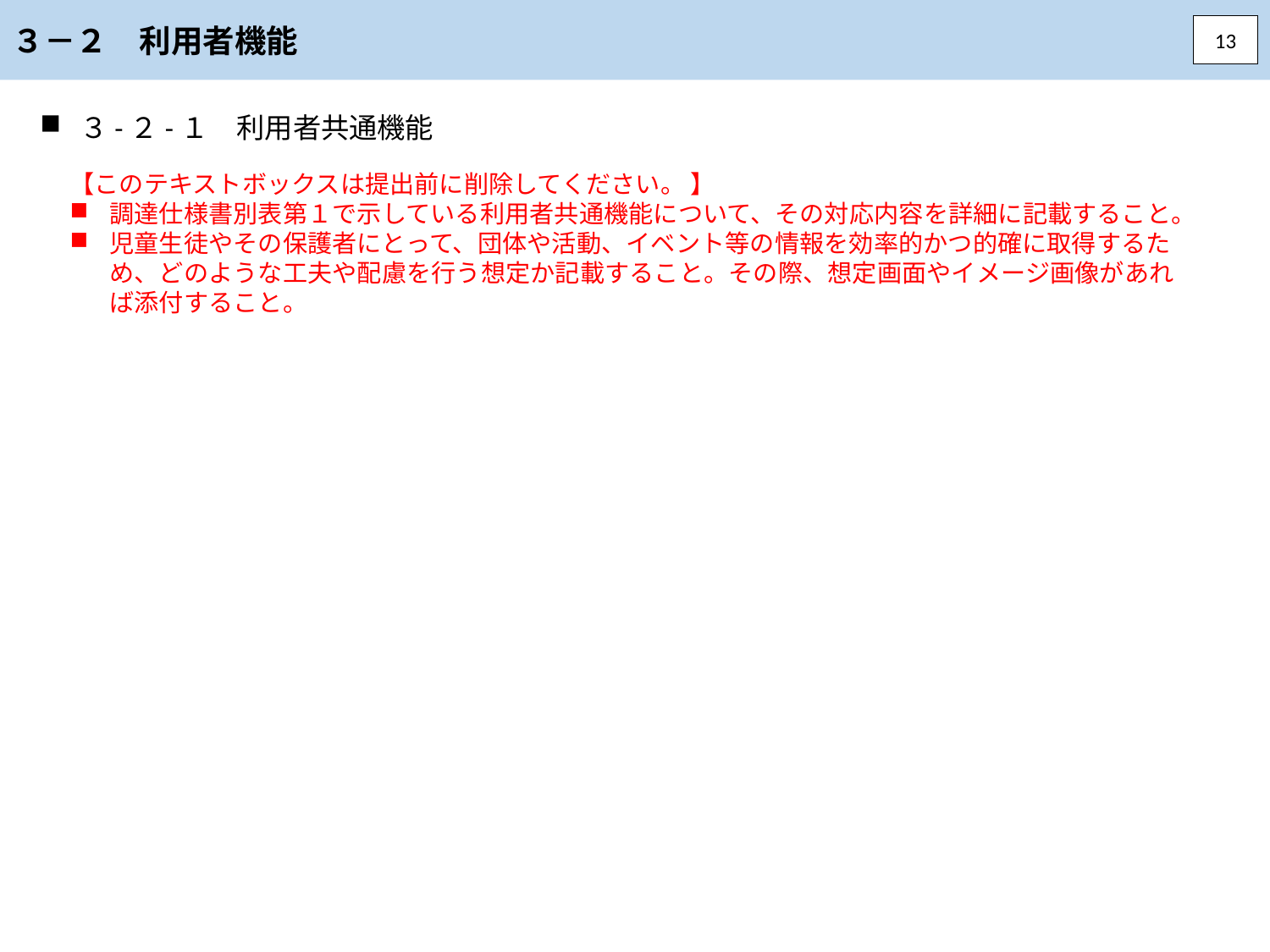

３－２　利用者機能
13
３-２-１　利用者共通機能
【このテキストボックスは提出前に削除してください。 】
調達仕様書別表第１で示している利用者共通機能について、その対応内容を詳細に記載すること。
児童生徒やその保護者にとって、団体や活動、イベント等の情報を効率的かつ的確に取得するため、どのような工夫や配慮を行う想定か記載すること。その際、想定画面やイメージ画像があれば添付すること。